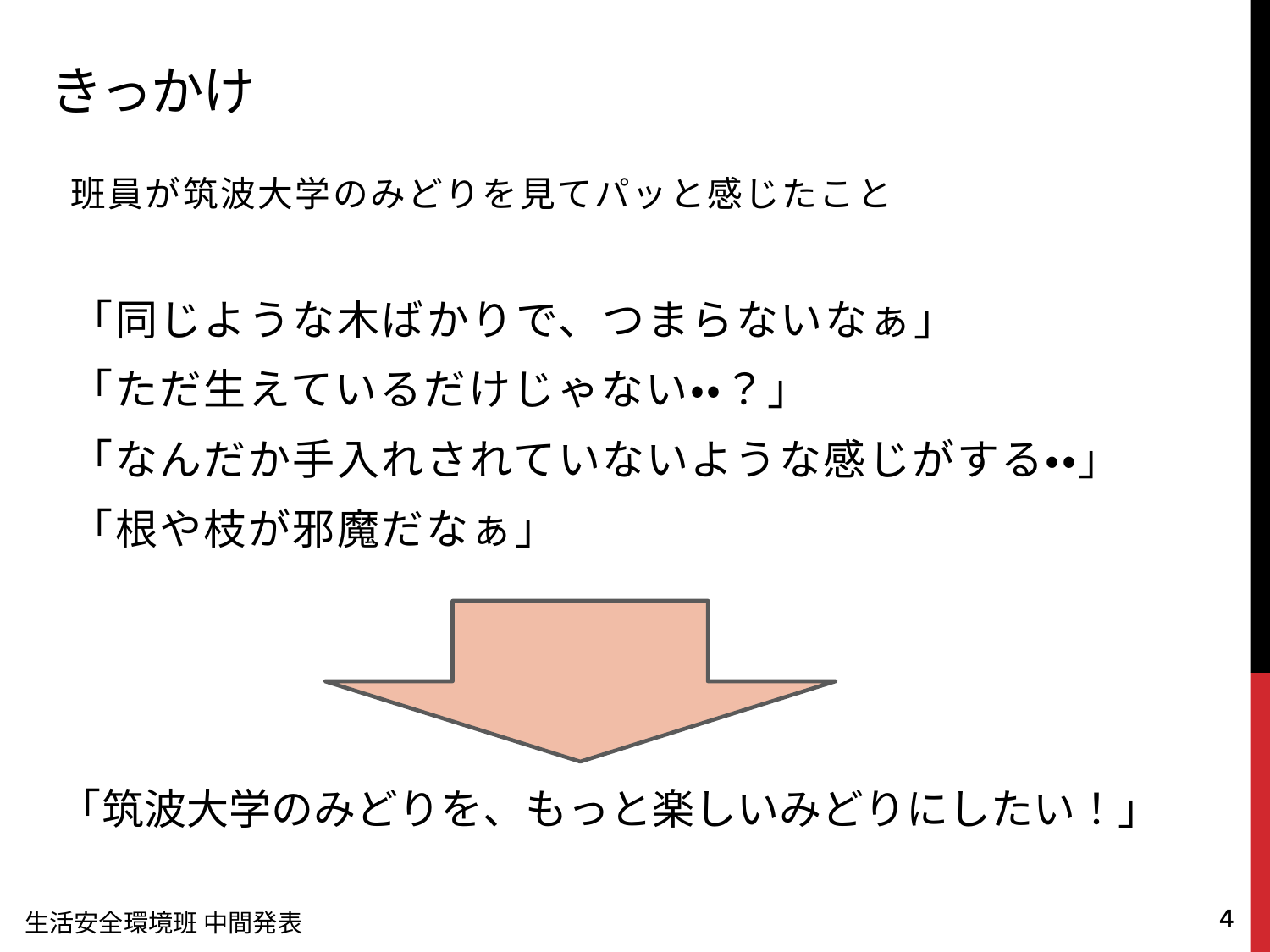

# きっかけ

班員が筑波大学のみどりを見てパッと感じたこと

「同じような木ばかりで、つまらないなぁ」
「ただ生えているだけじゃない・・？」
「なんだか手入れされていないような感じがする・・」
「根や枝が邪魔だなぁ」

「筑波大学のみどりを、もっと楽しいみどりにしたい！」

4
生活安全環境班 中間発表